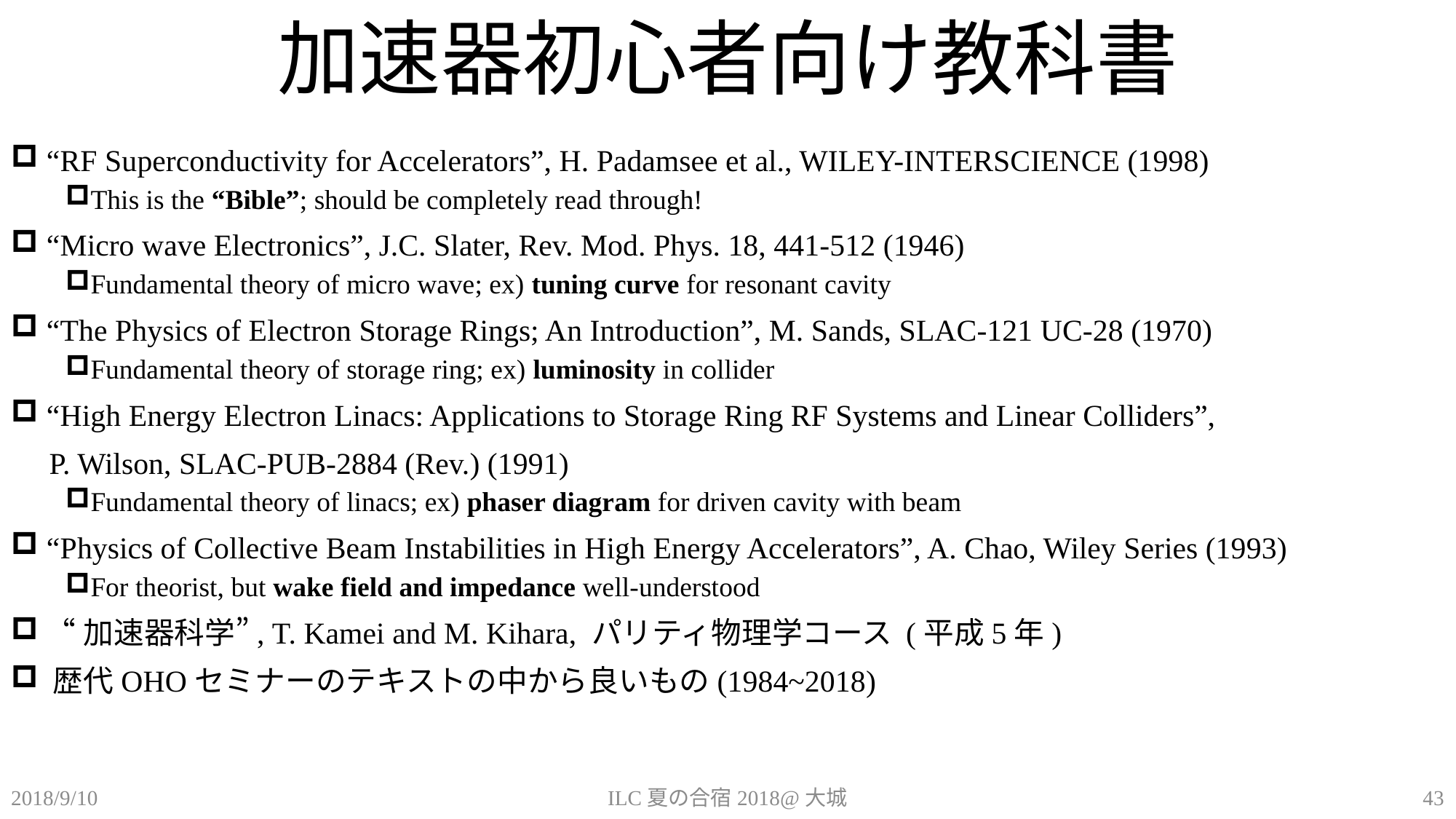

# 加速器初心者向け教科書
 “RF Superconductivity for Accelerators”, H. Padamsee et al., WILEY-INTERSCIENCE (1998)
This is the “Bible”; should be completely read through!
 “Micro wave Electronics”, J.C. Slater, Rev. Mod. Phys. 18, 441-512 (1946)
Fundamental theory of micro wave; ex) tuning curve for resonant cavity
 “The Physics of Electron Storage Rings; An Introduction”, M. Sands, SLAC-121 UC-28 (1970)
Fundamental theory of storage ring; ex) luminosity in collider
 “High Energy Electron Linacs: Applications to Storage Ring RF Systems and Linear Colliders”,
     P. Wilson, SLAC-PUB-2884 (Rev.) (1991)
Fundamental theory of linacs; ex) phaser diagram for driven cavity with beam
 “Physics of Collective Beam Instabilities in High Energy Accelerators”, A. Chao, Wiley Series (1993)
For theorist, but wake field and impedance well-understood
 “加速器科学”, T. Kamei and M. Kihara, パリティ物理学コース (平成5年)
 歴代OHOセミナーのテキストの中から良いもの(1984~2018)
ILC夏の合宿2018@大城
43
2018/9/10